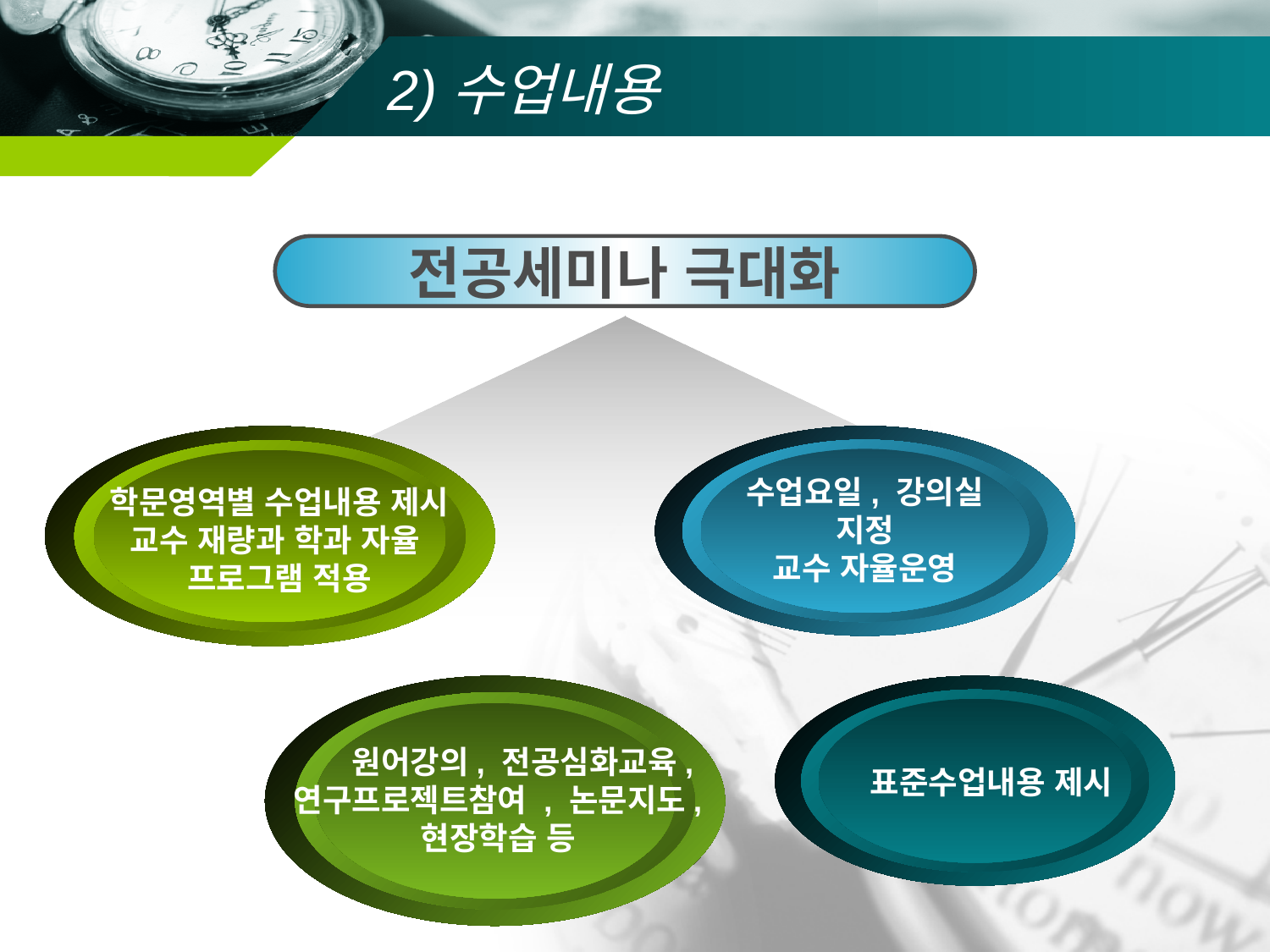

# 2)수업내용
전공세미나 극대화

수업요일, 강의실 지정
교수 자율운영
학문영역별 수업내용 제시
교수 재량과 학과 자율
프로그램 적용

원어강의, 전공심화교육,
연구프로젝트참여 , 논문지도,
현장학습 등

표준수업내용 제시